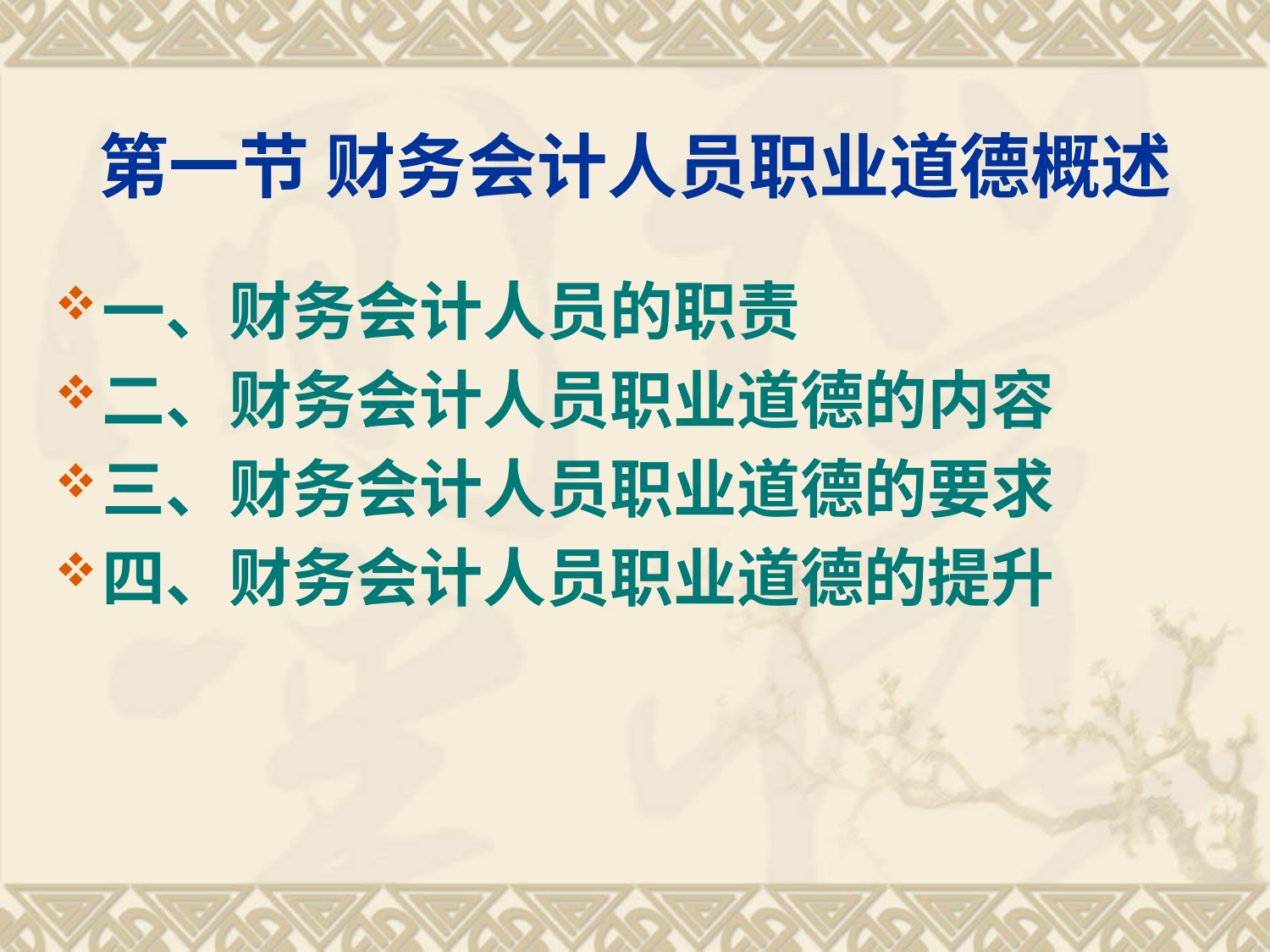

# 第一节 财务会计人员职业道德概述
一、财务会计人员的职责
二、财务会计人员职业道德的内容
三、财务会计人员职业道德的要求
四、财务会计人员职业道德的提升